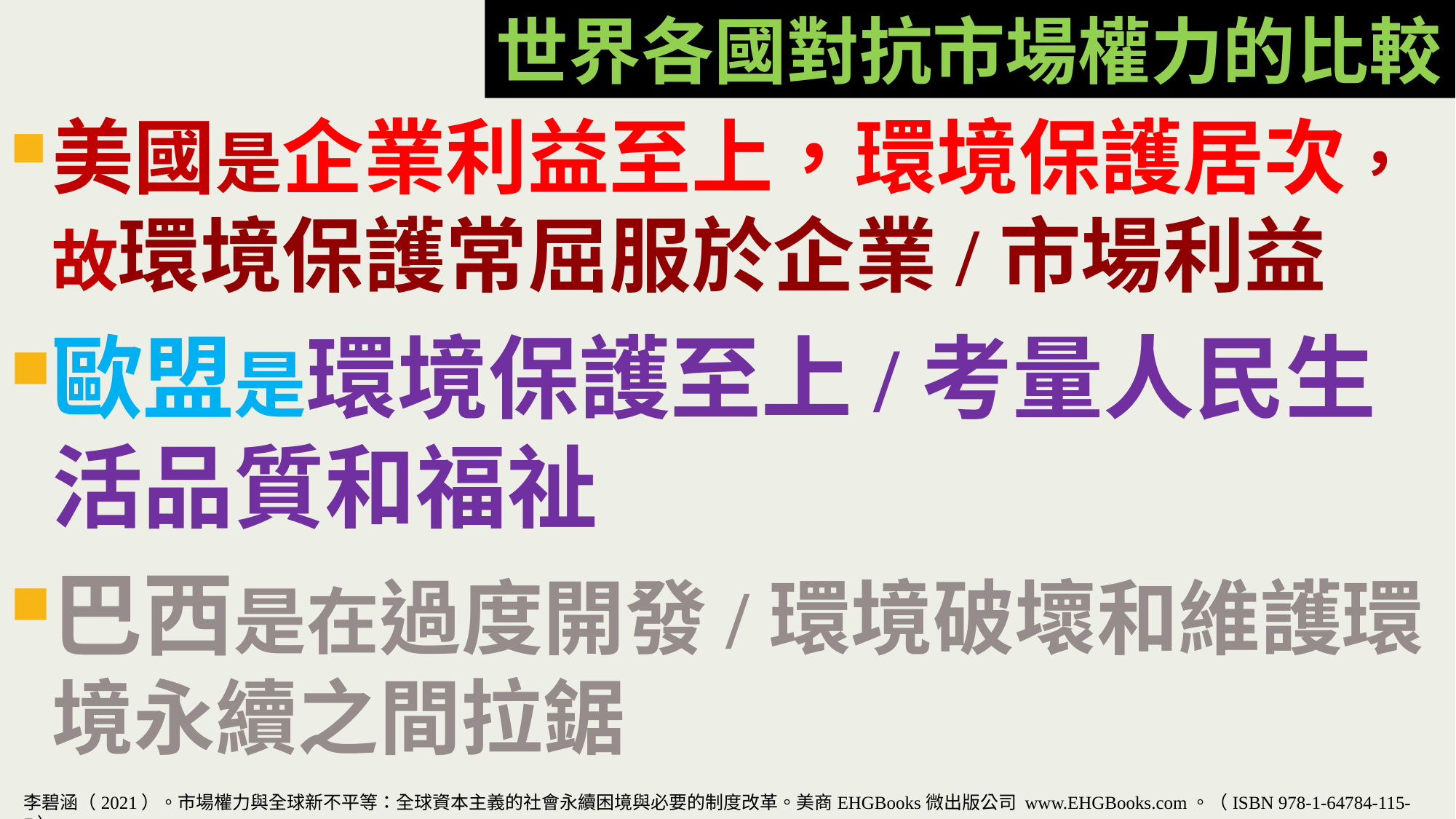

24
世界各國對抗市場權力的比較
美國是企業利益至上，環境保護居次，故環境保護常屈服於企業/市場利益
歐盟是環境保護至上/考量人民生活品質和福祉
巴西是在過度開發/環境破壞和維護環境永續之間拉鋸
李碧涵（2021）。市場權力與全球新不平等：全球資本主義的社會永續困境與必要的制度改革。美商EHGBooks微出版公司 www.EHGBooks.com。（ISBN 978-1-64784-115-7）。